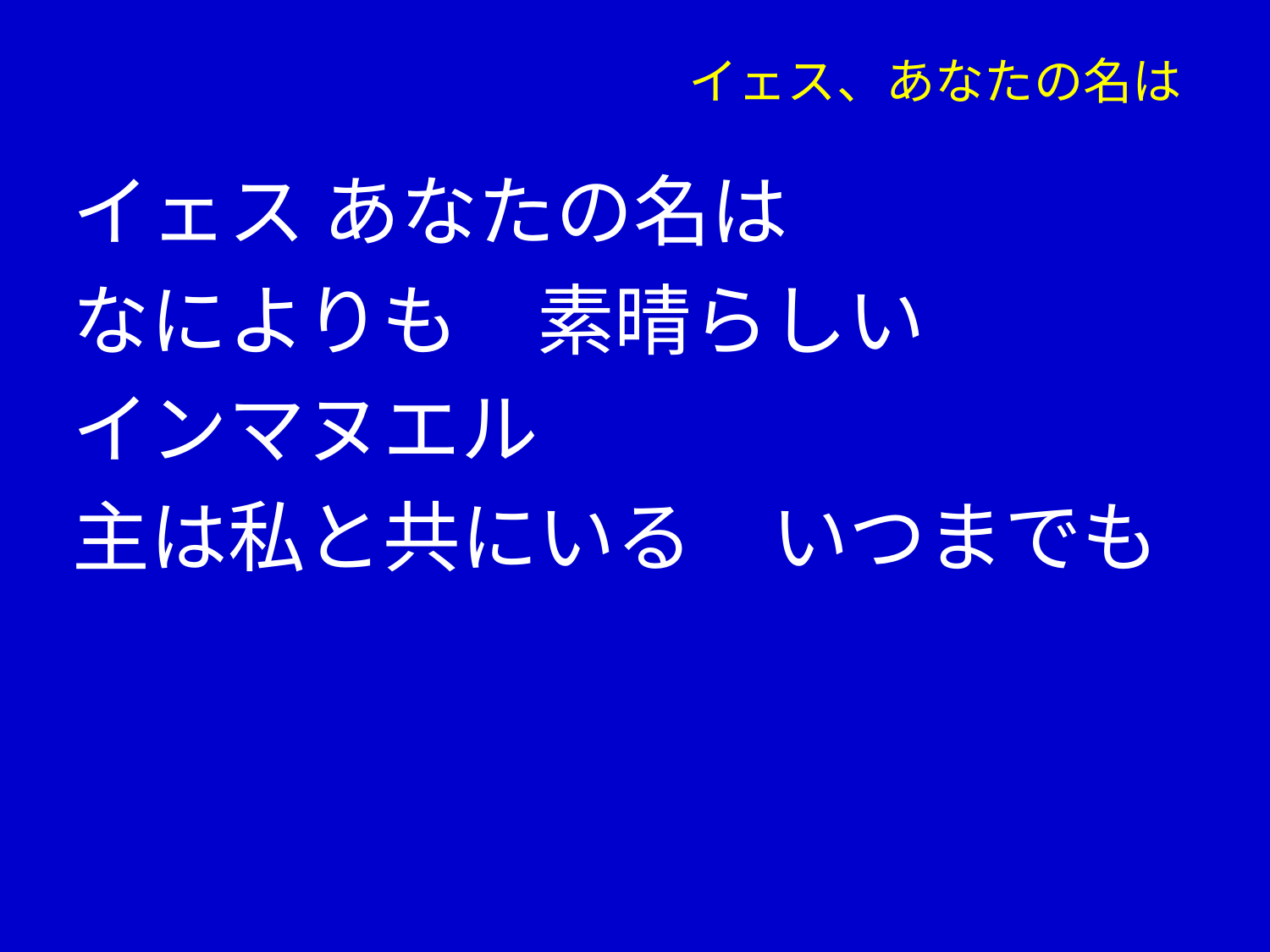

# イェス、あなたの名は
イェス あなたの名は
なによりも　素晴らしい
インマヌエル
主は私と共にいる　いつまでも